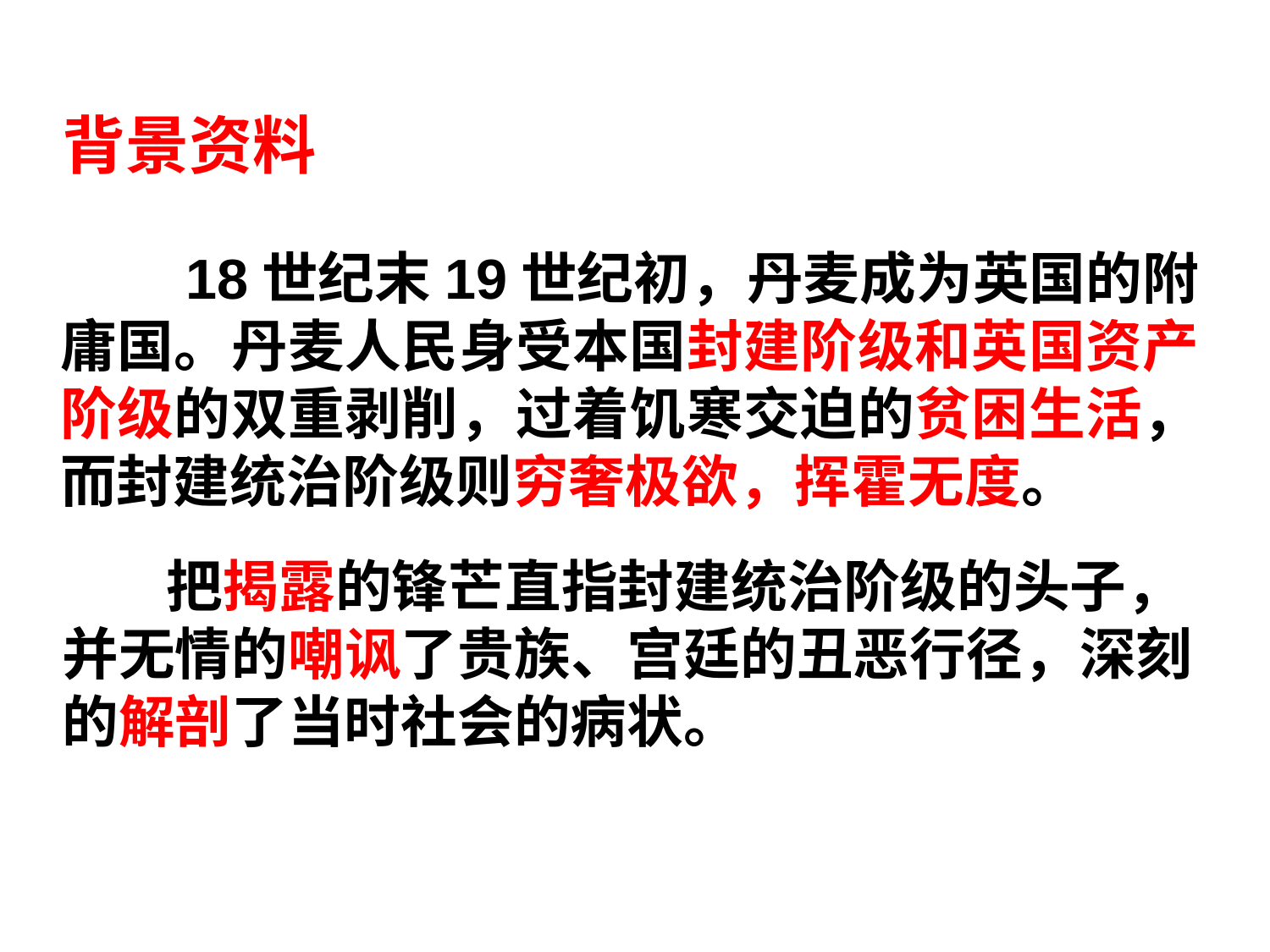

背景资料
           18世纪末19世纪初，丹麦成为英国的附庸国。丹麦人民身受本国封建阶级和英国资产阶级的双重剥削，过着饥寒交迫的贫困生活，而封建统治阶级则穷奢极欲，挥霍无度。
       把揭露的锋芒直指封建统治阶级的头子，并无情的嘲讽了贵族、宫廷的丑恶行径，深刻的解剖了当时社会的病状。